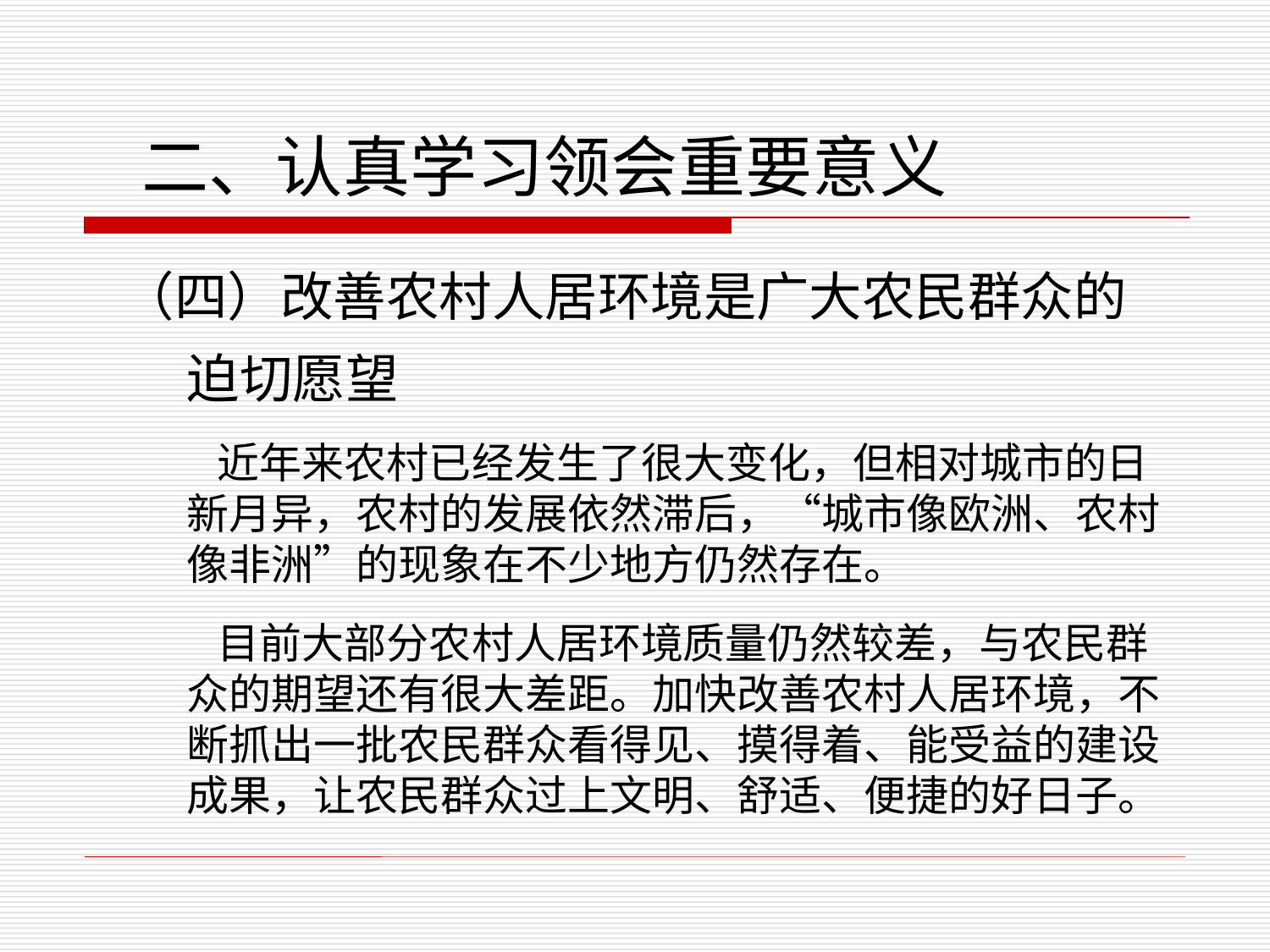

二、认真学习领会重要意义
（四）改善农村人居环境是广大农民群众的迫切愿望
         近年来农村已经发生了很大变化，但相对城市的日新月异，农村的发展依然滞后，“城市像欧洲、农村像非洲”的现象在不少地方仍然存在。
         目前大部分农村人居环境质量仍然较差，与农民群众的期望还有很大差距。加快改善农村人居环境，不断抓出一批农民群众看得见、摸得着、能受益的建设成果，让农民群众过上文明、舒适、便捷的好日子。